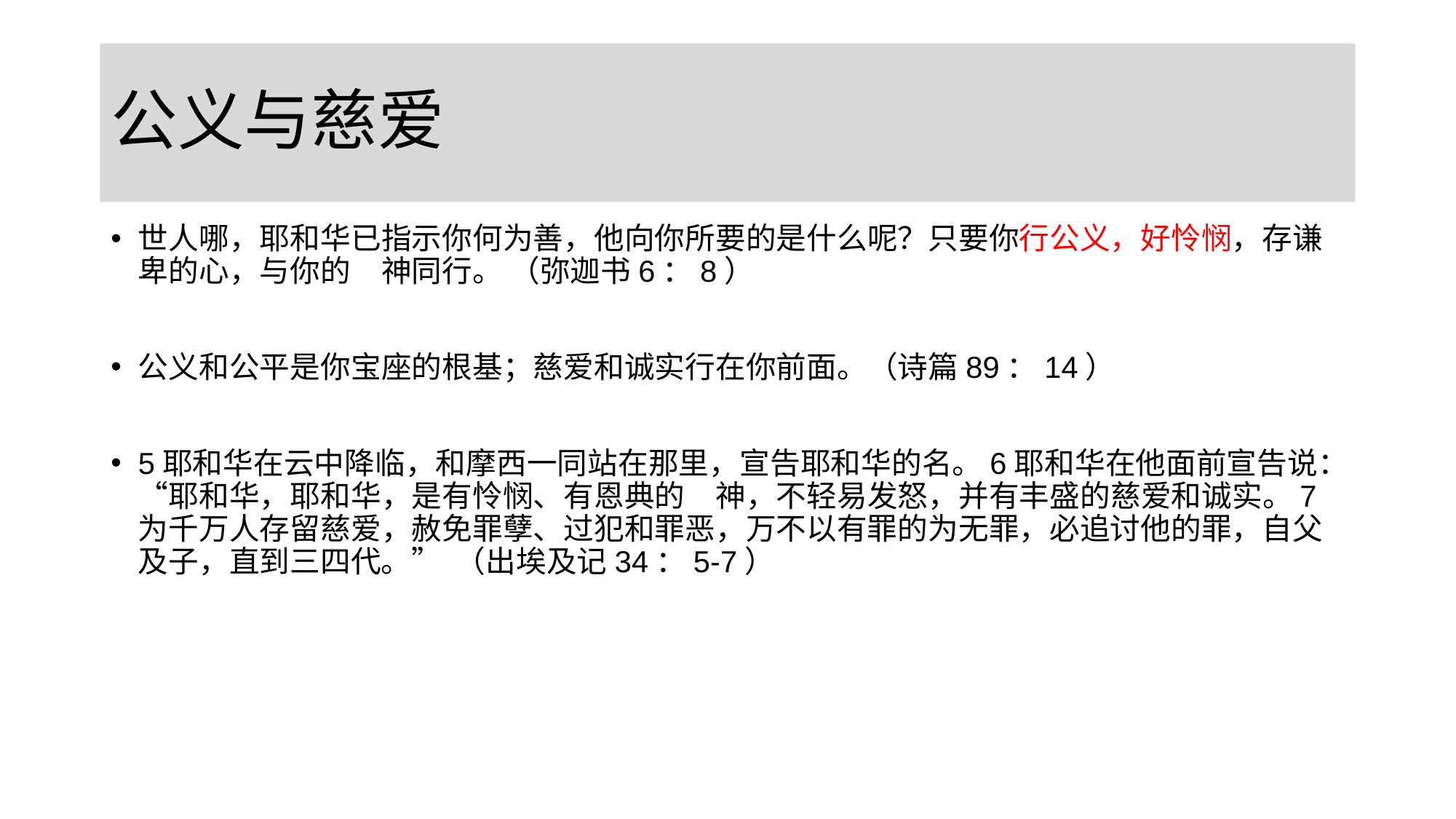

# 公义与慈爱
世人哪，耶和华已指示你何为善，他向你所要的是什么呢？只要你行公义，好怜悯，存谦卑的心，与你的　神同行。 （弥迦书6：8）

公义和公平是你宝座的根基；慈爱和诚实行在你前面。（诗篇89：14）

5耶和华在云中降临，和摩西一同站在那里，宣告耶和华的名。6耶和华在他面前宣告说：“耶和华，耶和华，是有怜悯、有恩典的　神，不轻易发怒，并有丰盛的慈爱和诚实。7为千万人存留慈爱，赦免罪孽、过犯和罪恶，万不以有罪的为无罪，必追讨他的罪，自父及子，直到三四代。”  （出埃及记34：5-7）